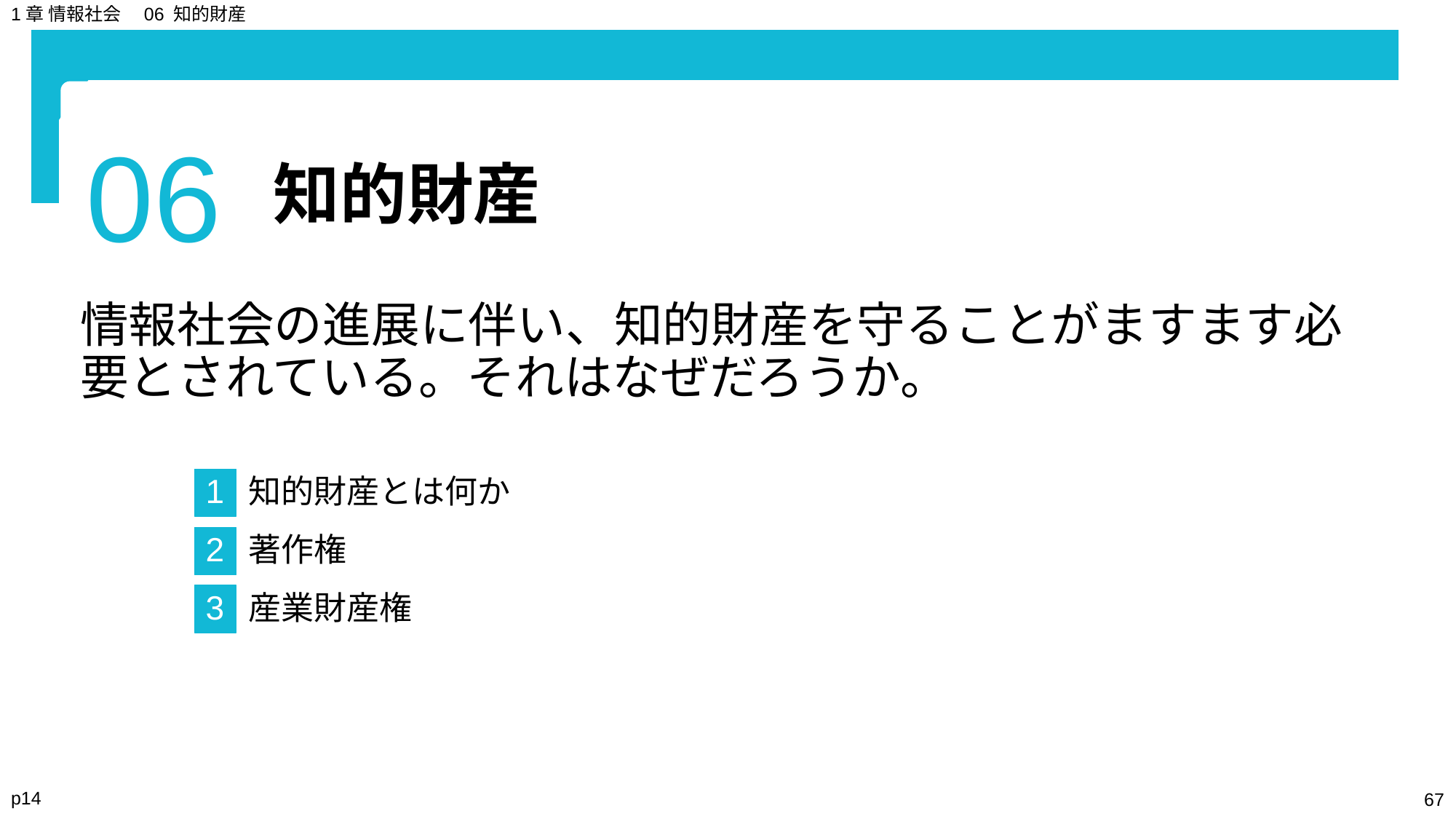

1章 情報社会　06 知的財産
06
# 知的財産
情報社会の進展に伴い、知的財産を守ることがますます必要とされている。それはなぜだろうか。
1
知的財産とは何か
2
著作権
3
産業財産権
p14
67